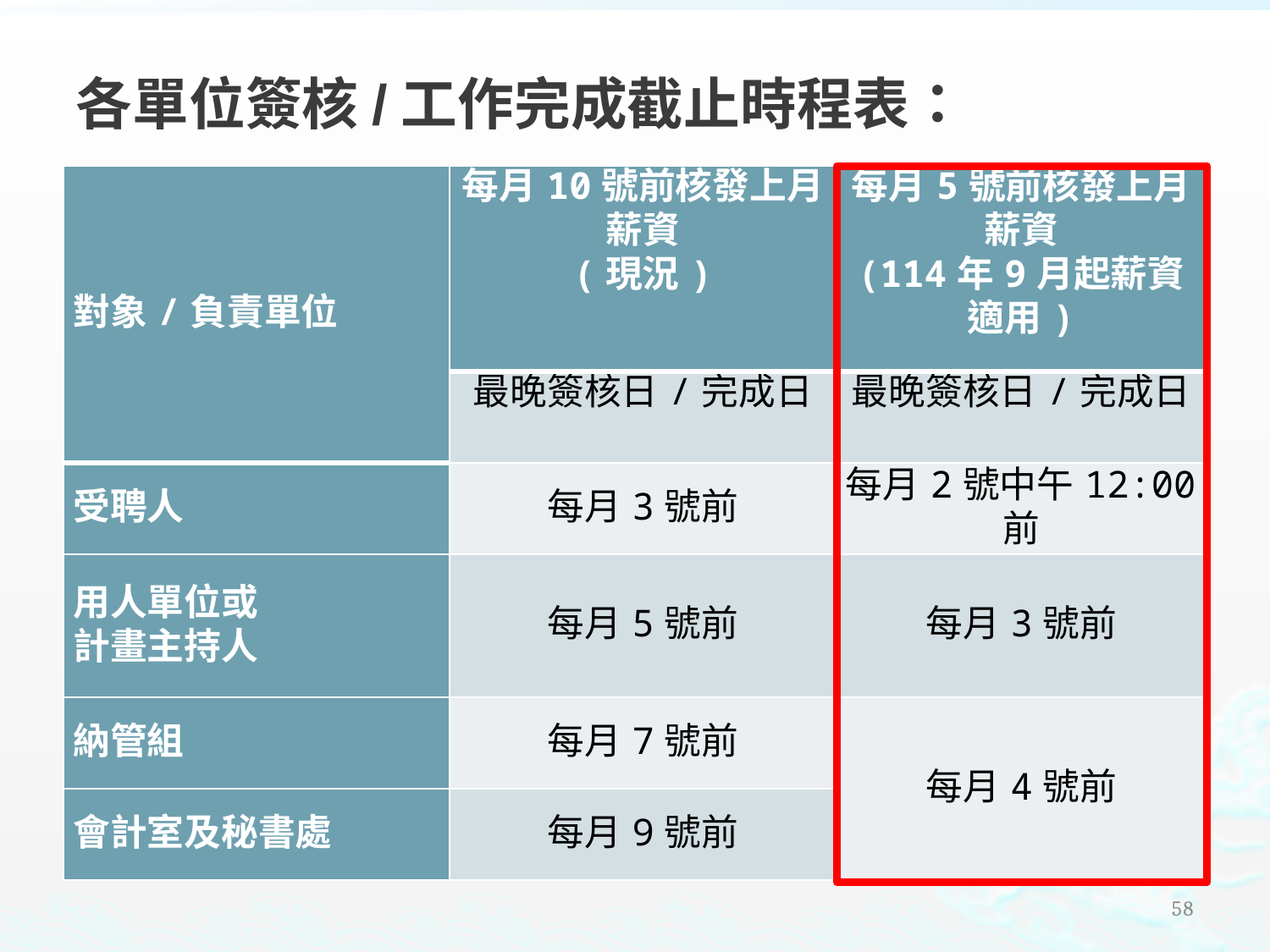

# 各單位簽核/工作完成截止時程表：
| 對象/負責單位 | 每月10號前核發上月薪資 (現況) | 每月5號前核發上月薪資 (114年9月起薪資適用) |
| --- | --- | --- |
|  | 最晚簽核日/完成日 | 最晚簽核日/完成日 |
| 受聘人 | 每月3號前 | 每月2號中午12:00前 |
| 用人單位或 計畫主持人 | 每月5號前 | 每月3號前 |
| 納管組 | 每月7號前 | 每月4號前 |
| 會計室及秘書處 | 每月9號前 |  |

58